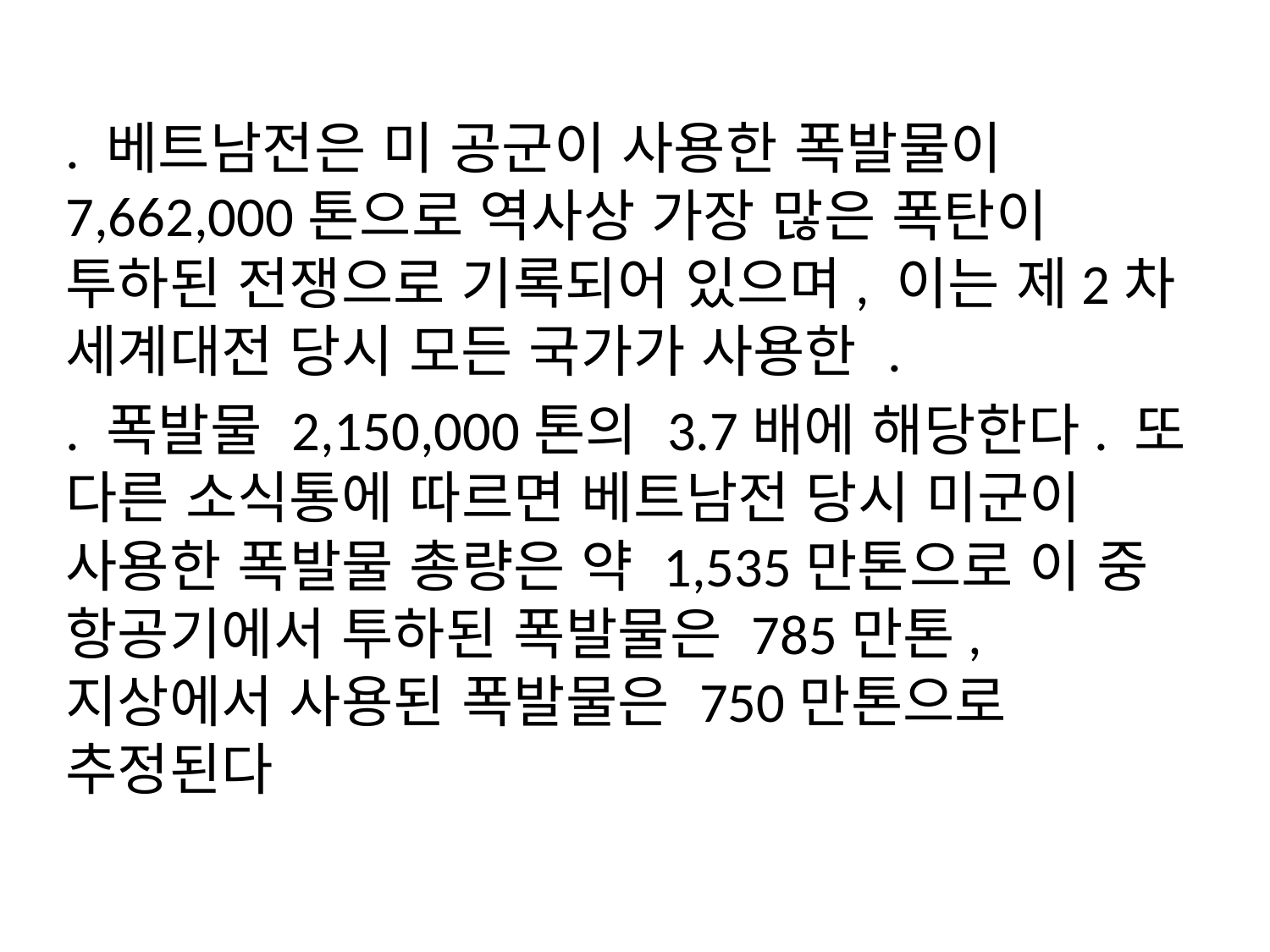

. 베트남전은 미 공군이 사용한 폭발물이 7,662,000톤으로 역사상 가장 많은 폭탄이 투하된 전쟁으로 기록되어 있으며, 이는 제2차 세계대전 당시 모든 국가가 사용한 .
. 폭발물 2,150,000톤의 3.7배에 해당한다. 또 다른 소식통에 따르면 베트남전 당시 미군이 사용한 폭발물 총량은 약 1,535만톤으로 이 중 항공기에서 투하된 폭발물은 785만톤, 지상에서 사용된 폭발물은 750만톤으로 추정된다